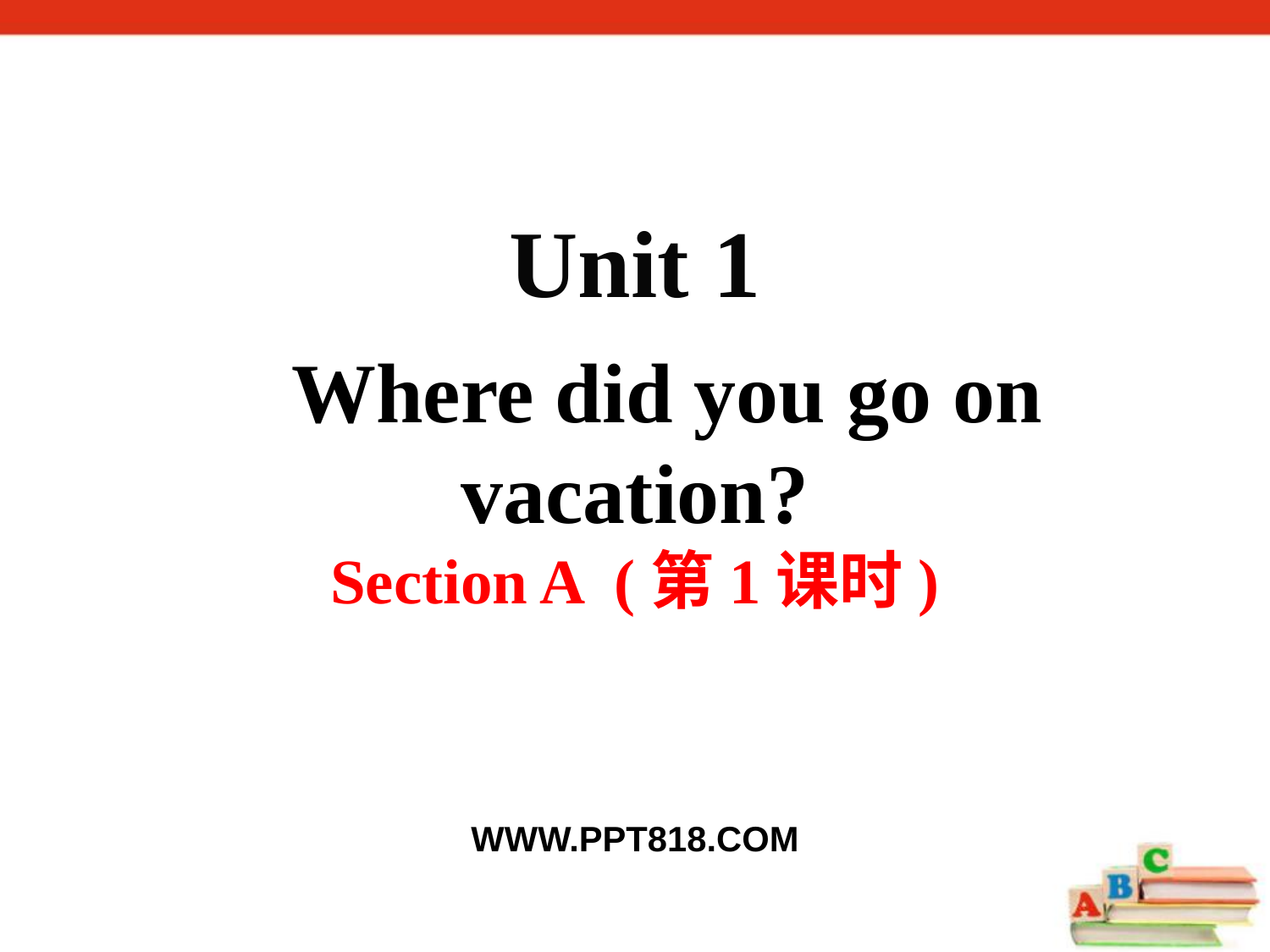

Unit 1
   Where did you go on vacation?
Section A  (第1课时)
WWW.PPT818.COM